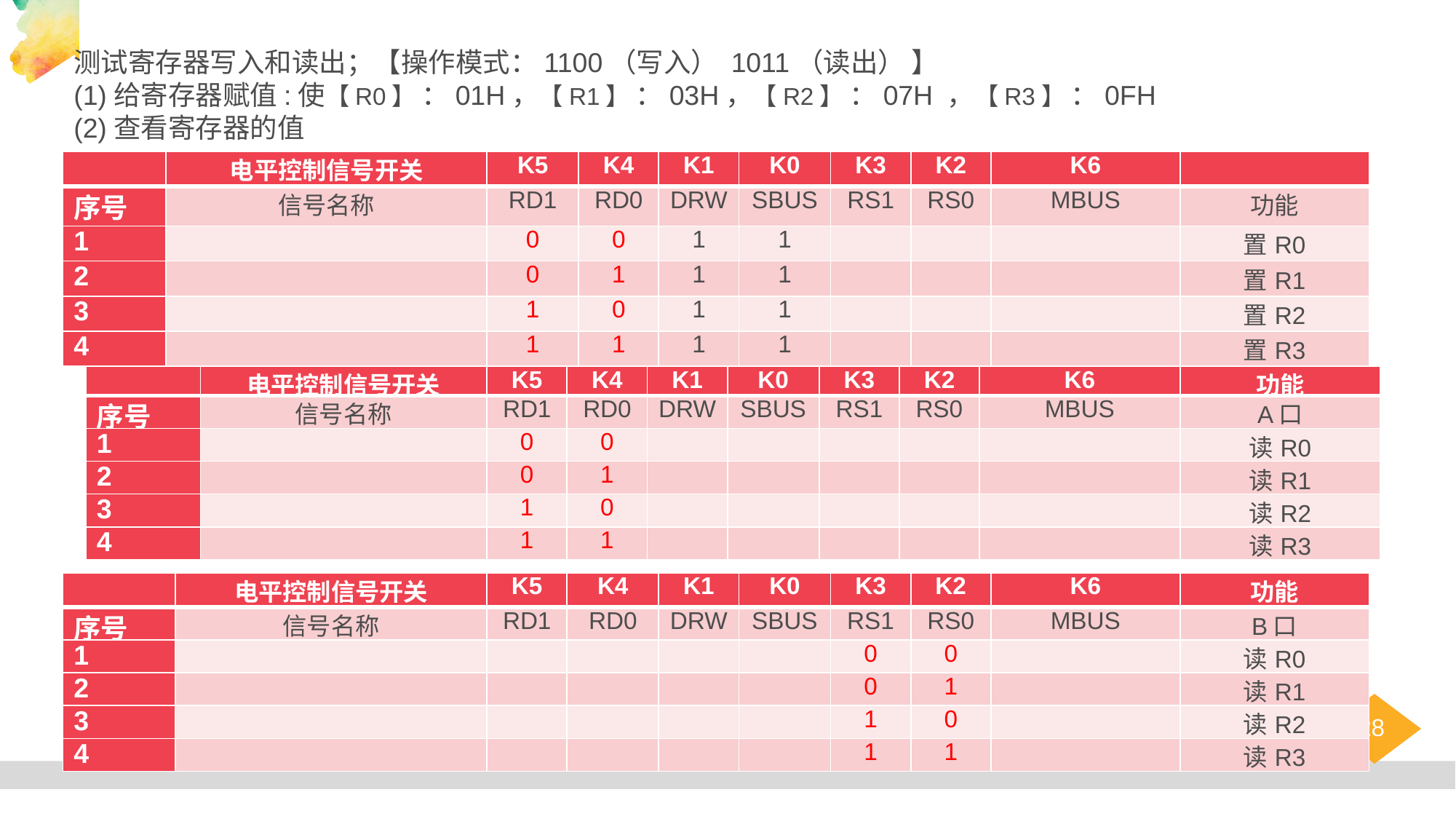

测试寄存器写入和读出；【操作模式：1100（写入） 1011（读出） 】
(1)给寄存器赋值:使【R0】 ：01H，【R1】 ：03H，【R2】 ：07H ，【R3】 ：0FH
(2)查看寄存器的值

|  | 电平控制信号开关 | K5 | K4 | K1 | K0 | K3 | K2 | K6 |  |
| --- | --- | --- | --- | --- | --- | --- | --- | --- | --- |
| 序号 | 信号名称 | RD1 | RD0 | DRW | SBUS | RS1 | RS0 | MBUS | 功能 |
| 1 |  | 0 | 0 | 1 | 1 |  |  |  | 置R0 |
| 2 |  | 0 | 1 | 1 | 1 |  |  |  | 置R1 |
| 3 |  | 1 | 0 | 1 | 1 |  |  |  | 置R2 |
| 4 |  | 1 | 1 | 1 | 1 |  |  |  | 置R3 |
|  | 电平控制信号开关 | K5 | K4 | K1 | K0 | K3 | K2 | K6 | 功能 |
| --- | --- | --- | --- | --- | --- | --- | --- | --- | --- |
| 序号 | 信号名称 | RD1 | RD0 | DRW | SBUS | RS1 | RS0 | MBUS | A口 |
| 1 |  | 0 | 0 |  |  |  |  |  | 读R0 |
| 2 |  | 0 | 1 |  |  |  |  |  | 读R1 |
| 3 |  | 1 | 0 |  |  |  |  |  | 读R2 |
| 4 |  | 1 | 1 |  |  |  |  |  | 读R3 |
|  | 电平控制信号开关 | K5 | K4 | K1 | K0 | K3 | K2 | K6 | 功能 |
| --- | --- | --- | --- | --- | --- | --- | --- | --- | --- |
| 序号 | 信号名称 | RD1 | RD0 | DRW | SBUS | RS1 | RS0 | MBUS | B口 |
| 1 |  |  |  |  |  | 0 | 0 |  | 读R0 |
| 2 |  |  |  |  |  | 0 | 1 |  | 读R1 |
| 3 |  |  |  |  |  | 1 | 0 |  | 读R2 |
| 4 |  |  |  |  |  | 1 | 1 |  | 读R3 |